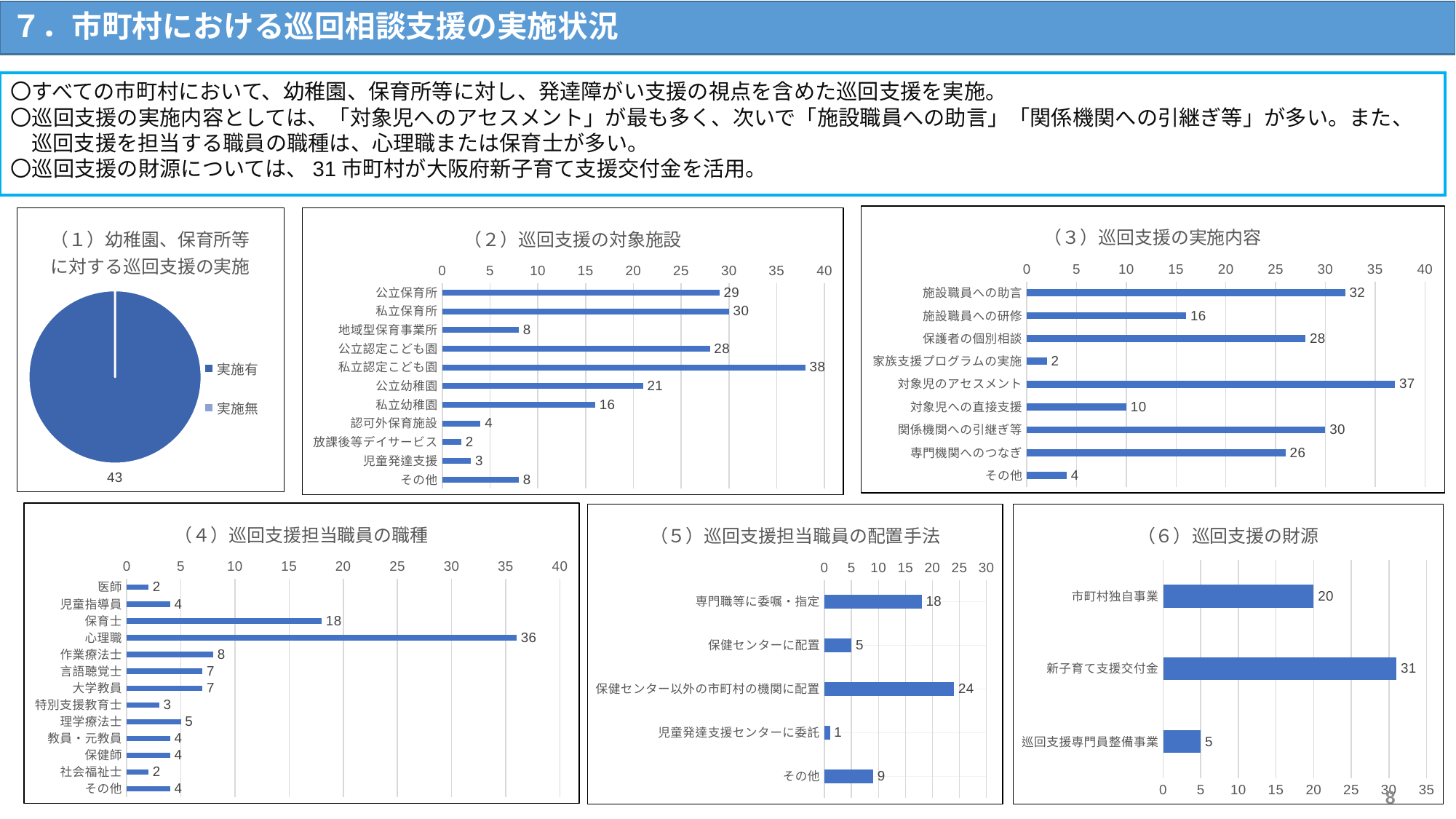

７．市町村における巡回相談支援の実施状況
〇すべての市町村において、幼稚園、保育所等に対し、発達障がい支援の視点を含めた巡回支援を実施。
〇巡回支援の実施内容としては、「対象児へのアセスメント」が最も多く、次いで「施設職員への助言」「関係機関への引継ぎ等」が多い。また、巡回支援を担当する職員の職種は、心理職または保育士が多い。
〇巡回支援の財源については、31市町村が大阪府新子育て支援交付金を活用。

### Chart: （３）巡回支援の実施内容

| Category | 実施内容（複数選択可） |
|---|---|
| 施設職員への助言 | 32.0 |
| 施設職員への研修 | 16.0 |
| 保護者の個別相談 | 28.0 |
| 家族支援プログラムの実施 | 2.0 |
| 対象児のアセスメント | 37.0 |
| 対象児への直接支援 | 10.0 |
| 関係機関への引継ぎ等 | 30.0 |
| 専門機関へのつなぎ | 26.0 |
| その他 | 4.0 |

### Chart: （１）幼稚園、保育所等に対する巡回支援の実施

| Category | 幼稚園、保育所、認定こども園等に対して、発達障がい支援の視点を含めた巡回支援を実施していますか。 |
|---|---|
| 実施有 | 43.0 |
| 実施無 | 0.0 |

### Chart: （２）巡回支援の対象施設

| Category | 対象施設 |
|---|---|
| 公立保育所 | 29.0 |
| 私立保育所 | 30.0 |
| 地域型保育事業所 | 8.0 |
| 公立認定こども園 | 28.0 |
| 私立認定こども園 | 38.0 |
| 公立幼稚園 | 21.0 |
| 私立幼稚園 | 16.0 |
| 認可外保育施設 | 4.0 |
| 放課後等デイサービス | 2.0 |
| 児童発達支援 | 3.0 |
| その他 | 8.0 |

### Chart: （４）巡回支援担当職員の職種

| Category | 巡回支援を担当する職員の職種（複数選択可） |
|---|---|
| 医師 | 2.0 |
| 児童指導員 | 4.0 |
| 保育士 | 18.0 |
| 心理職 | 36.0 |
| 作業療法士 | 8.0 |
| 言語聴覚士 | 7.0 |
| 大学教員 | 7.0 |
| 特別支援教育士 | 3.0 |
| 理学療法士 | 5.0 |
| 教員・元教員 | 4.0 |
| 保健師 | 4.0 |
| 社会福祉士 | 2.0 |
| その他 | 4.0 |

### Chart: （５）巡回支援担当職員の配置手法

| Category | 巡回支援を担当する職員の配置手法（複数選択可） |
|---|---|
| 専門職等に委嘱・指定 | 18.0 |
| 保健センターに配置 | 5.0 |
| 保健センター以外の市町村の機関に配置 | 24.0 |
| 児童発達支援センターに委託 | 1.0 |
| その他 | 9.0 |

### Chart: （６）巡回支援の財源

| Category | 実施手法
（複数選択可） |
|---|---|
| 巡回支援専門員整備事業 | 5.0 |
| 新子育て支援交付金 | 31.0 |
| 市町村独自事業 | 20.0 |
8